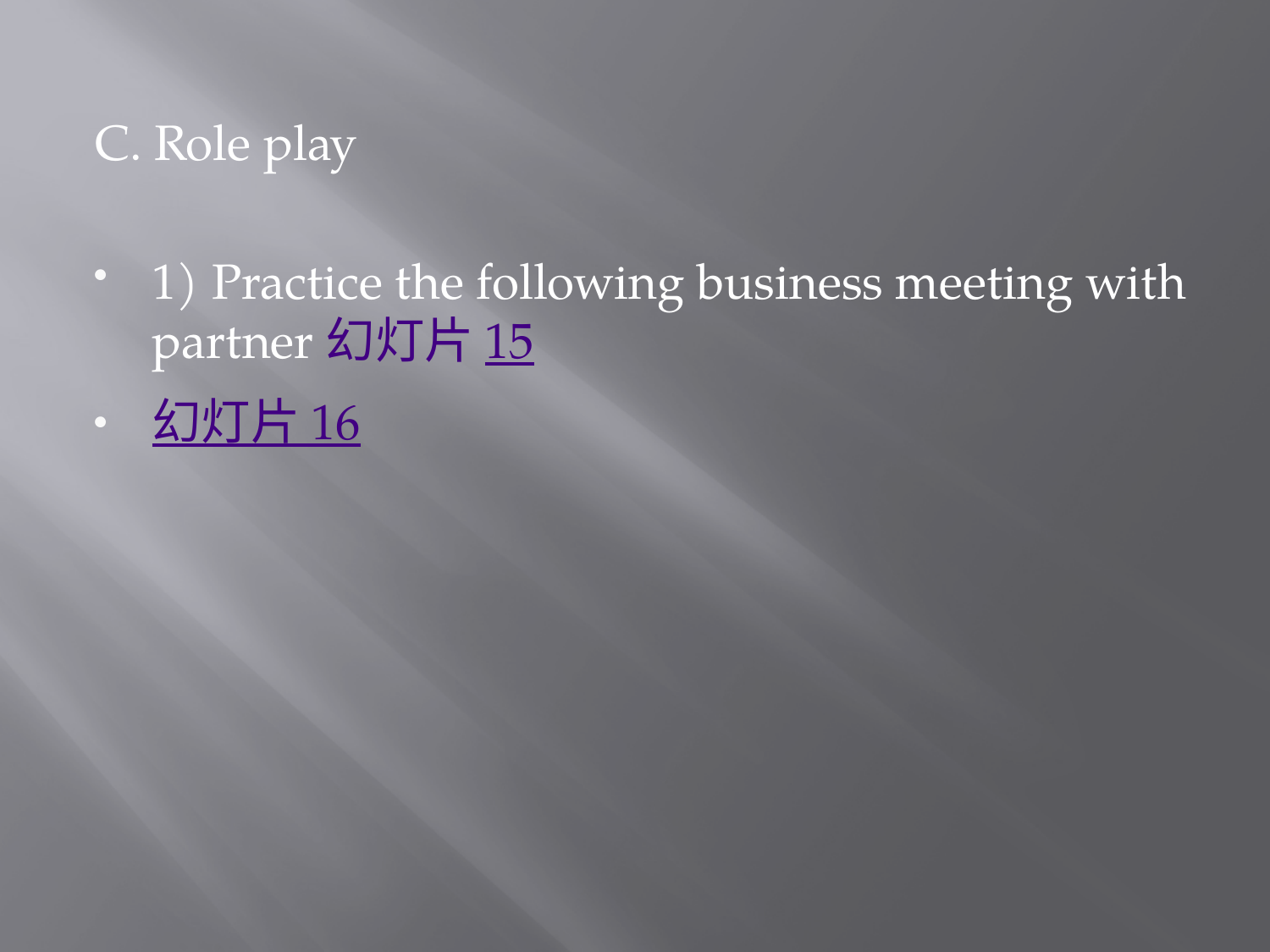

C. Role play

1) Practice the following business meeting with partner幻灯片 15
幻灯片 16
#